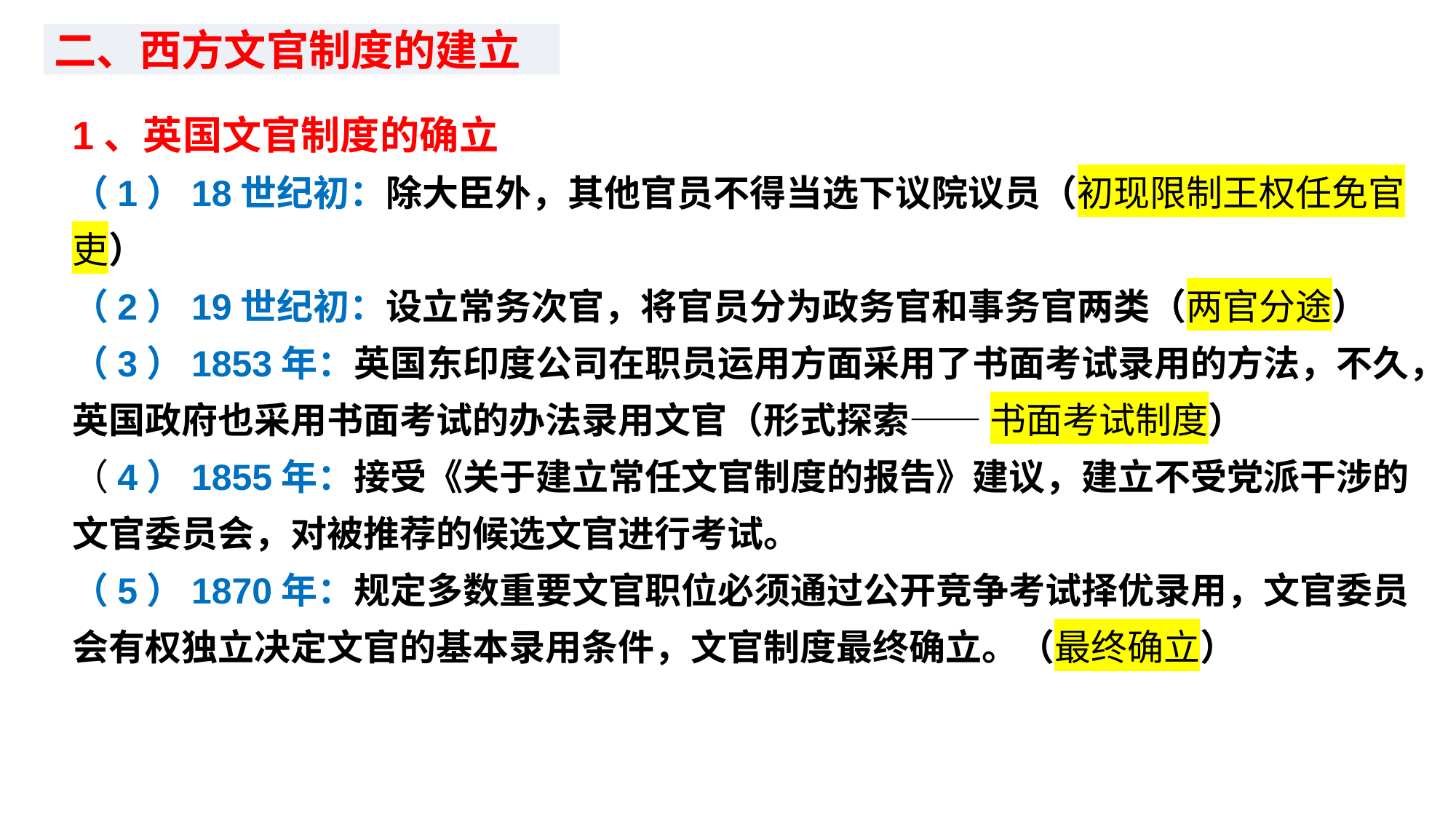

二、西方文官制度的建立
1、英国文官制度的确立
（1）18世纪初：除大臣外，其他官员不得当选下议院议员（初现限制王权任免官吏）
（2）19世纪初：设立常务次官，将官员分为政务官和事务官两类（两官分途）
（3）1853年：英国东印度公司在职员运用方面采用了书面考试录用的方法，不久，英国政府也采用书面考试的办法录用文官（形式探索—— 书面考试制度）
（4）1855年：接受《关于建立常任文官制度的报告》建议，建立不受党派干涉的文官委员会，对被推荐的候选文官进行考试。
（5）1870年：规定多数重要文官职位必须通过公开竞争考试择优录用，文官委员会有权独立决定文官的基本录用条件，文官制度最终确立。（最终确立）